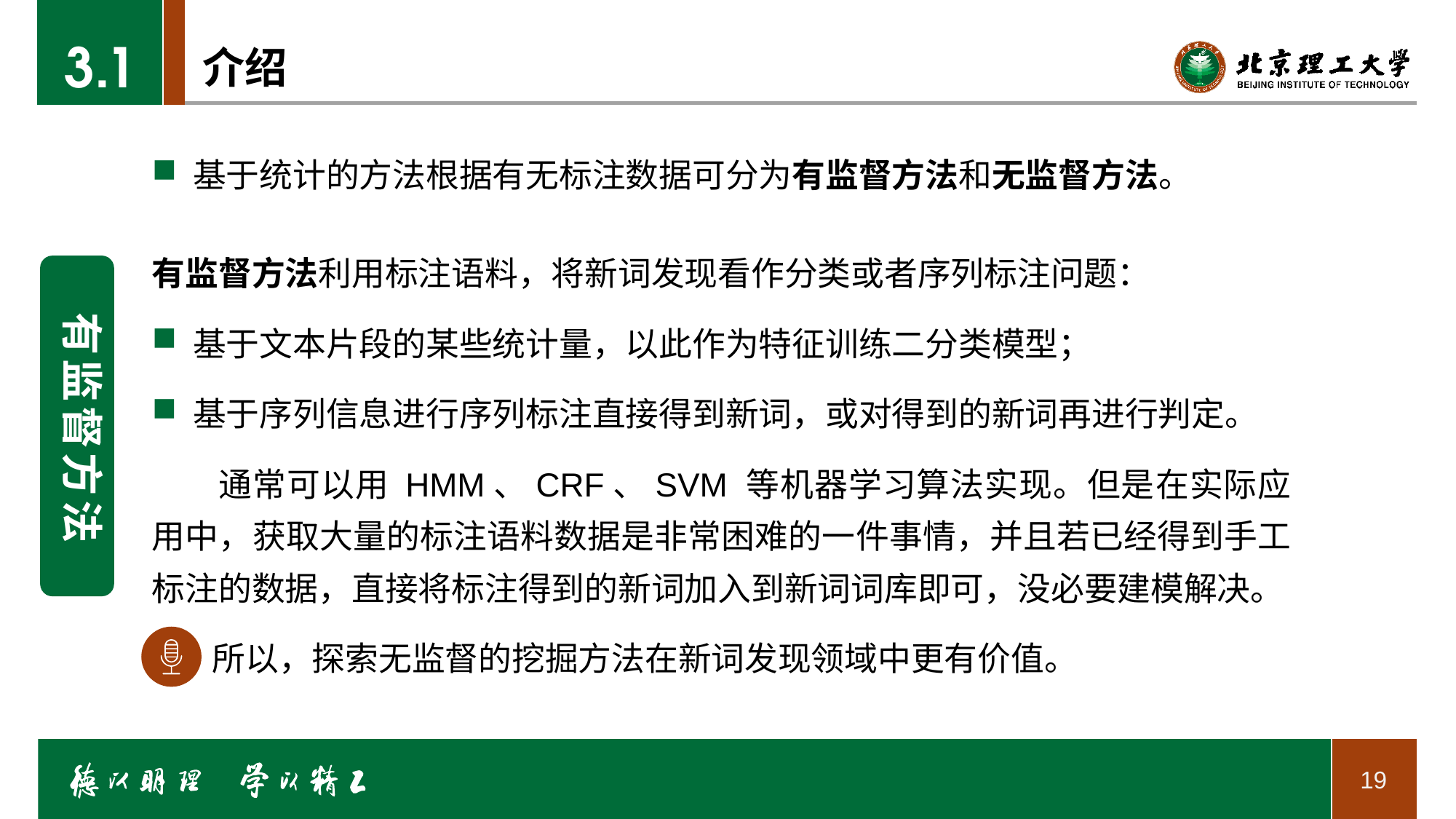

3.1
# 介绍
基于统计的方法根据有无标注数据可分为有监督方法和无监督方法。

有监督方法利用标注语料，将新词发现看作分类或者序列标注问题：
基于文本片段的某些统计量，以此作为特征训练二分类模型；
基于序列信息进行序列标注直接得到新词，或对得到的新词再进行判定。
       通常可以用 HMM、CRF、SVM 等机器学习算法实现。但是在实际应用中，获取大量的标注语料数据是非常困难的一件事情，并且若已经得到手工标注的数据，直接将标注得到的新词加入到新词词库即可，没必要建模解决。
       所以，探索无监督的挖掘方法在新词发现领域中更有价值。

有监督方法